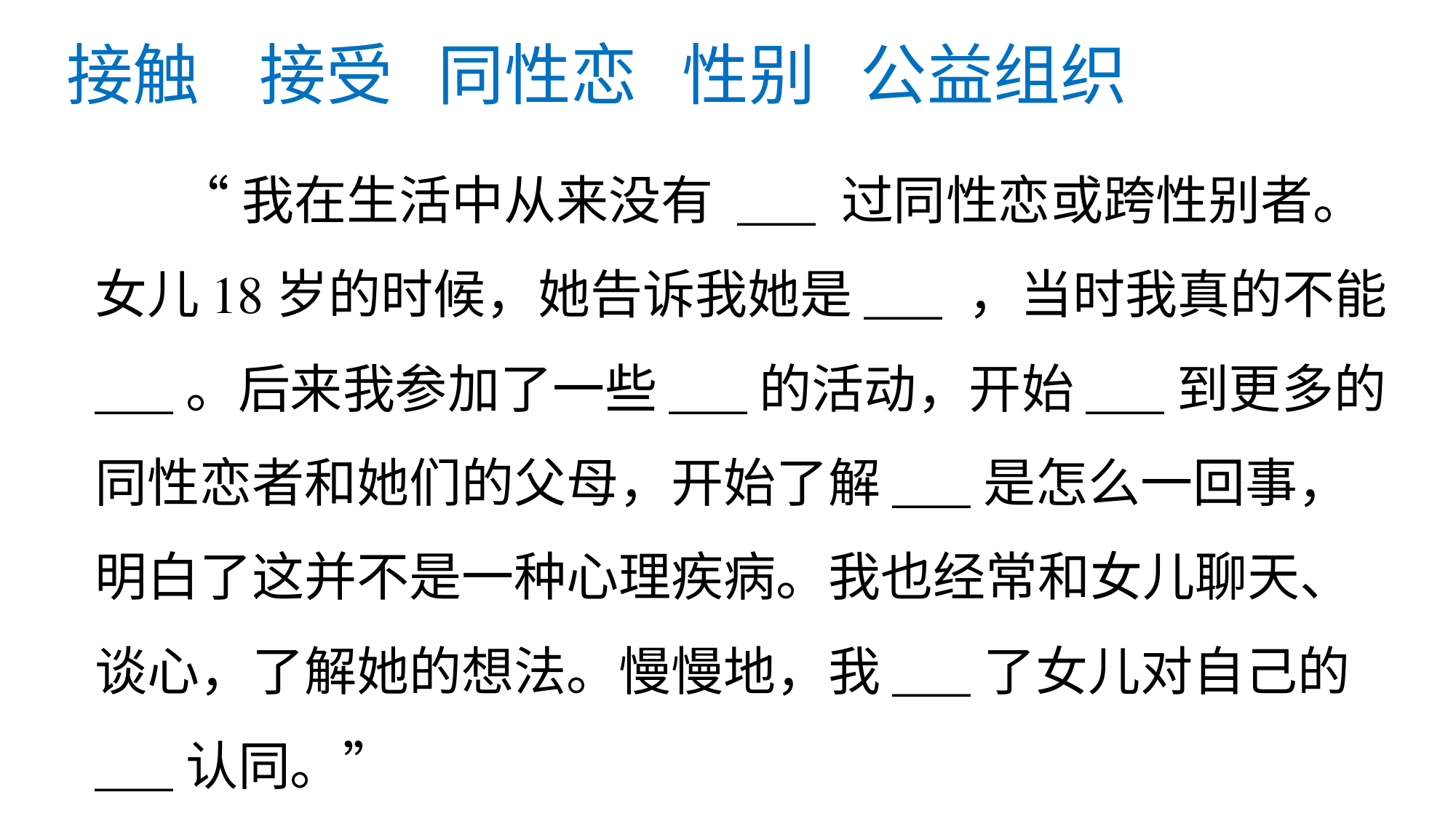

# 接触    接受   同性恋   性别   公益组织
       “我在生活中从来没有 ___ 过同性恋或跨性别者。女儿18岁的时候，她告诉我她是___ ，当时我真的不能___。后来我参加了一些___的活动，开始___到更多的同性恋者和她们的父母，开始了解___是怎么一回事，明白了这并不是一种心理疾病。我也经常和女儿聊天、谈心，了解她的想法。慢慢地，我___了女儿对自己的___认同。”